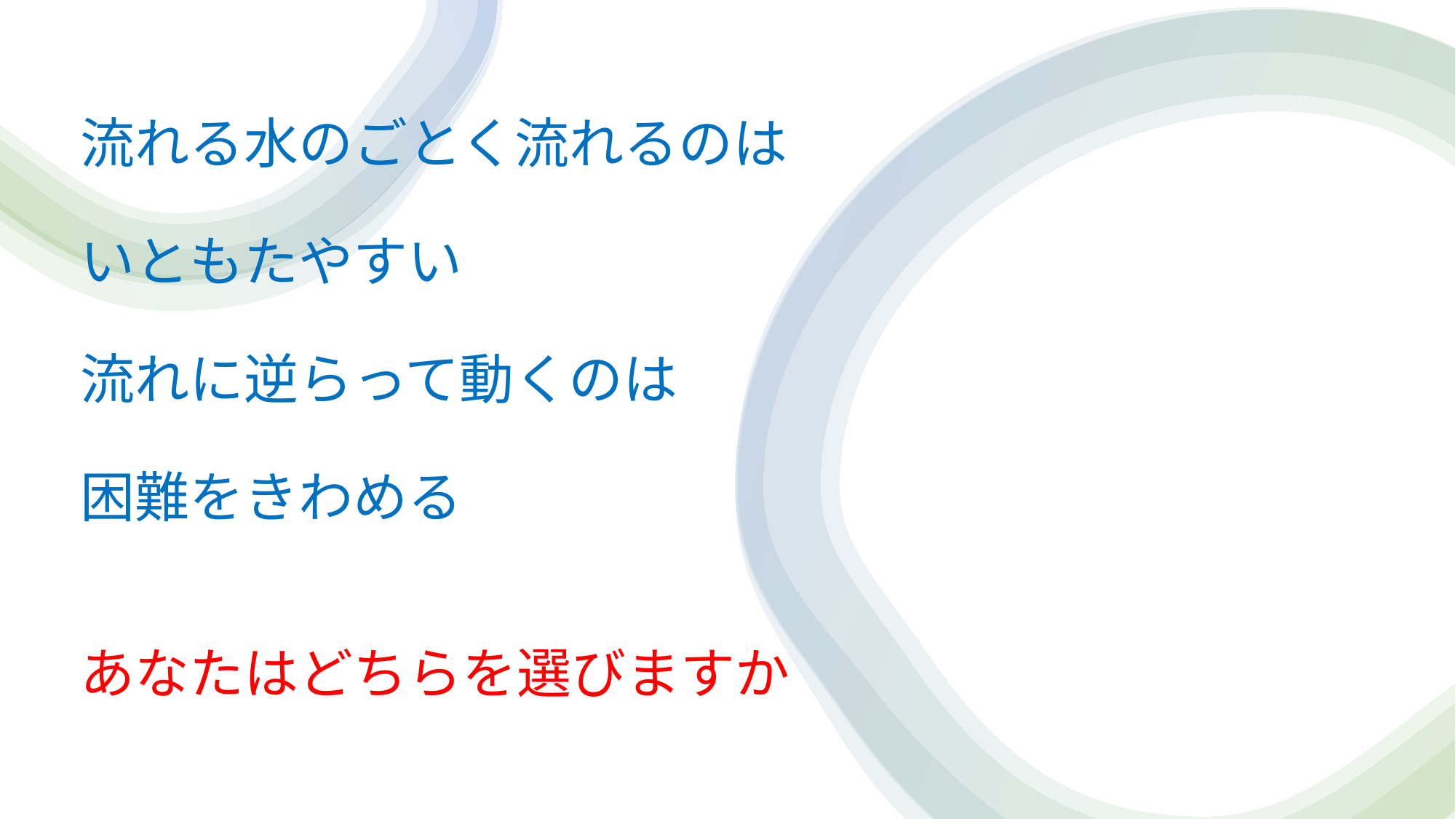

# 流れる水のごとく流れるのは いともたやすい 流れに逆らって動くのは 困難をきわめる あなたはどちらを選びますか